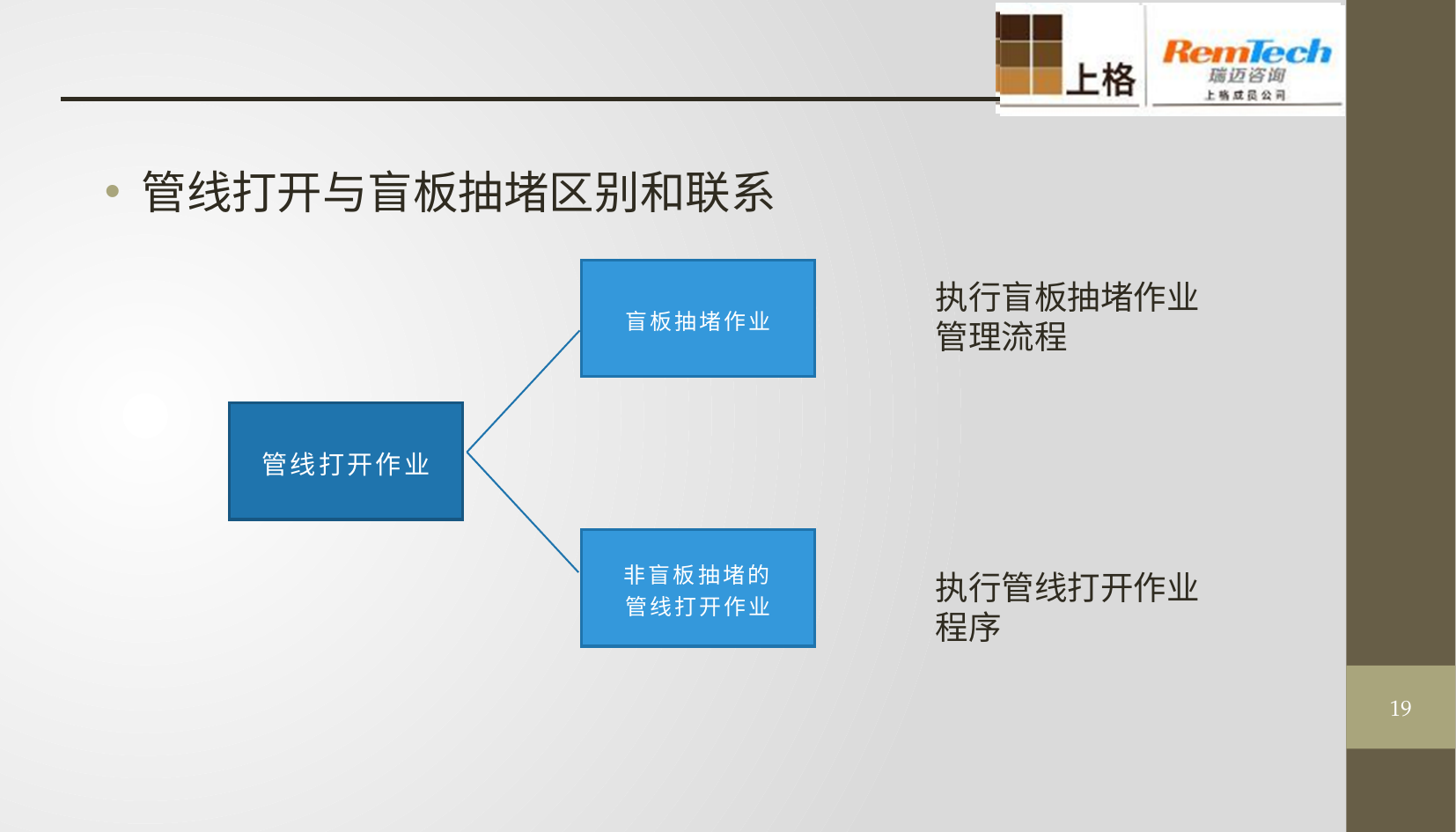

管线打开与盲板抽堵区别和联系

执行盲板抽堵作业管理流程
盲板抽堵作业

管线打开作业

非盲板抽堵的管线打开作业
执行管线打开作业程序